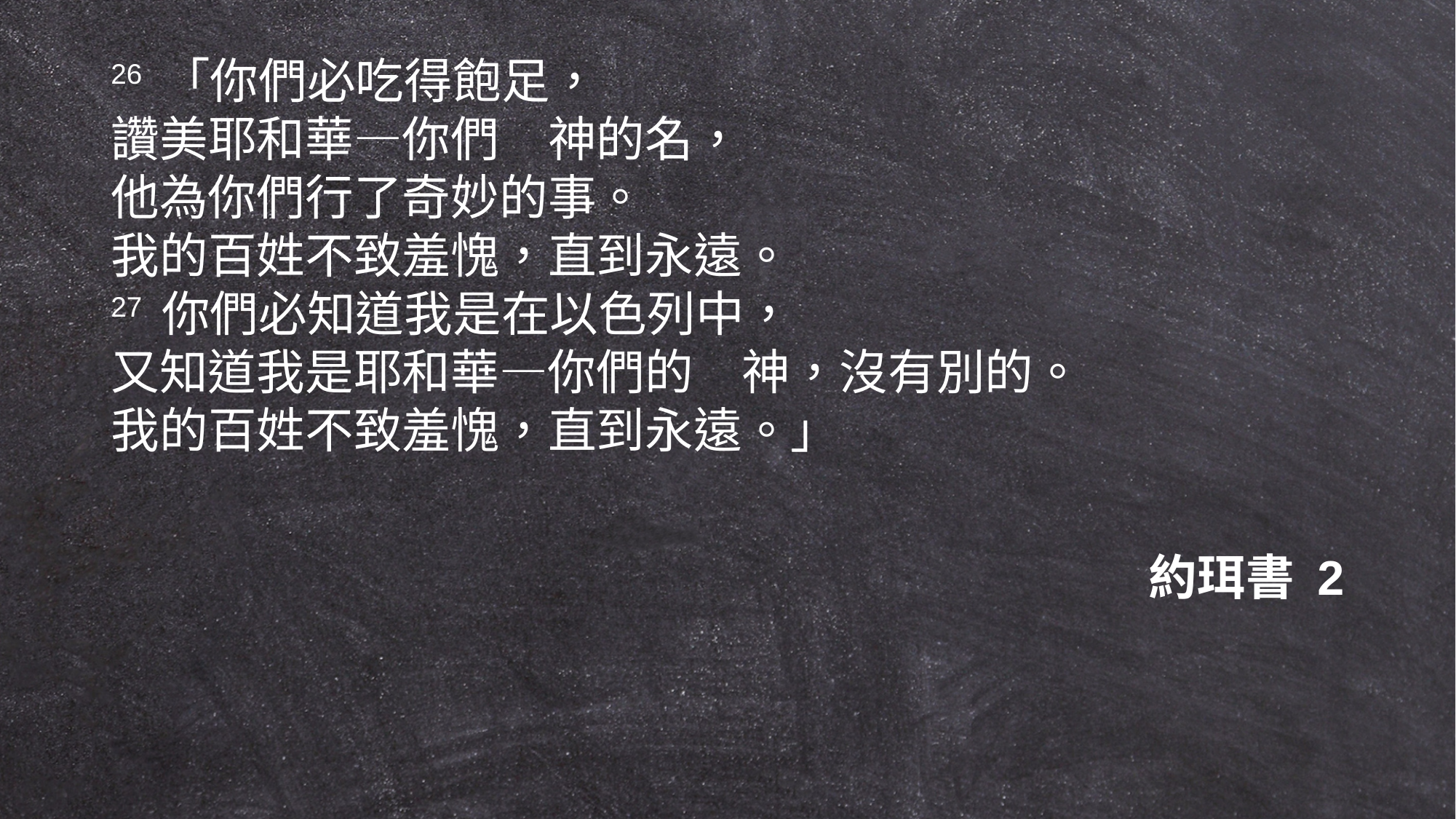

26 「你們必吃得飽足，
讚美耶和華—你們　神的名，
他為你們行了奇妙的事。
我的百姓不致羞愧，直到永遠。
27 你們必知道我是在以色列中，
又知道我是耶和華—你們的　神，沒有別的。
我的百姓不致羞愧，直到永遠。」

約珥書 2